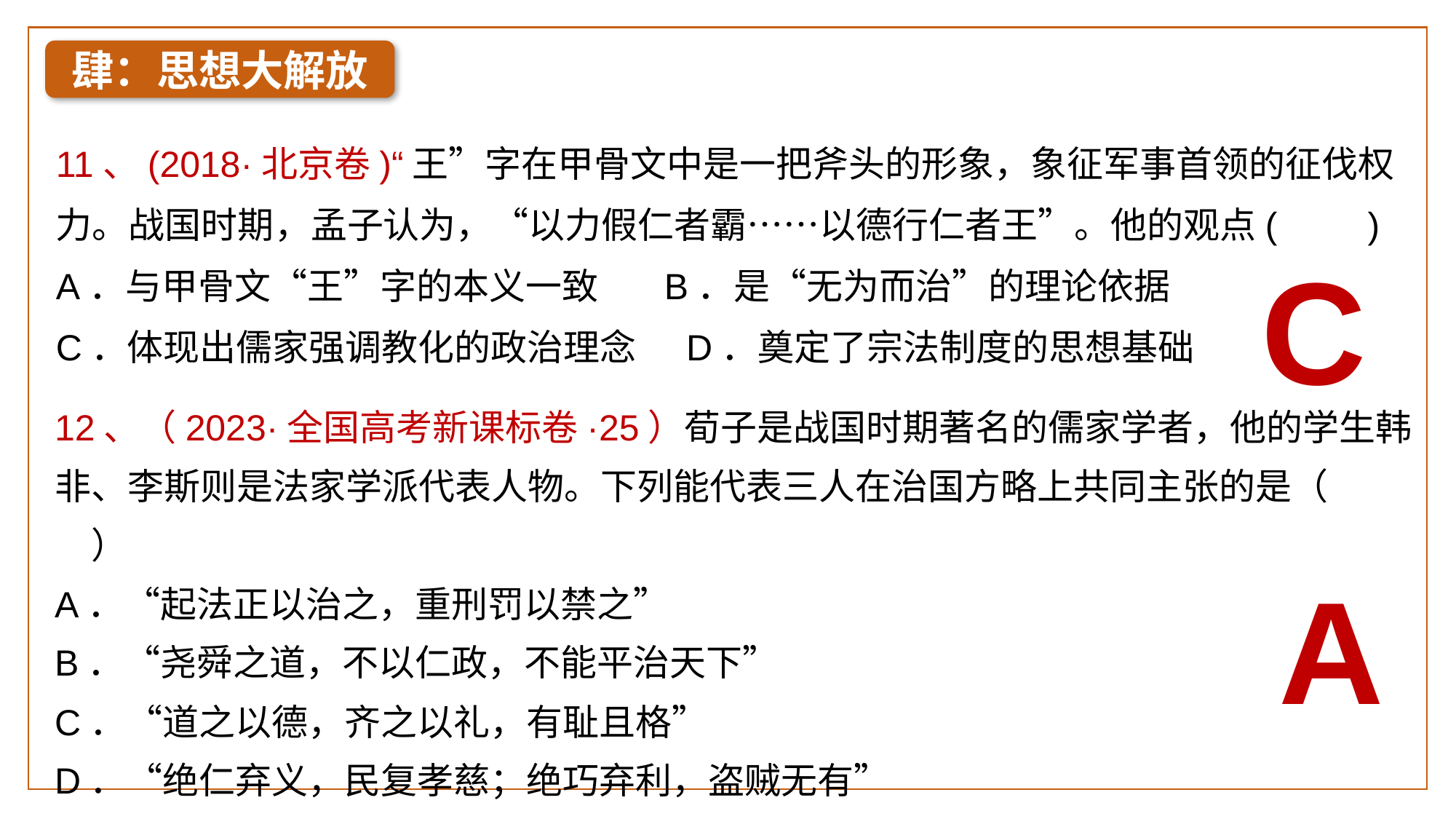

肆：思想大解放
11、(2018·北京卷)“王”字在甲骨文中是一把斧头的形象，象征军事首领的征伐权力。战国时期，孟子认为，“以力假仁者霸……以德行仁者王”。他的观点(　　)
A．与甲骨文“王”字的本义一致       B．是“无为而治”的理论依据
C．体现出儒家强调教化的政治理念     D．奠定了宗法制度的思想基础
C
12、（2023·全国高考新课标卷·25）荀子是战国时期著名的儒家学者，他的学生韩非、李斯则是法家学派代表人物。下列能代表三人在治国方略上共同主张的是（　　）
A．“起法正以治之，重刑罚以禁之”
B．“尧舜之道，不以仁政，不能平治天下”
C．“道之以德，齐之以礼，有耻且格”
D．“绝仁弃义，民复孝慈；绝巧弃利，盗贼无有”
A